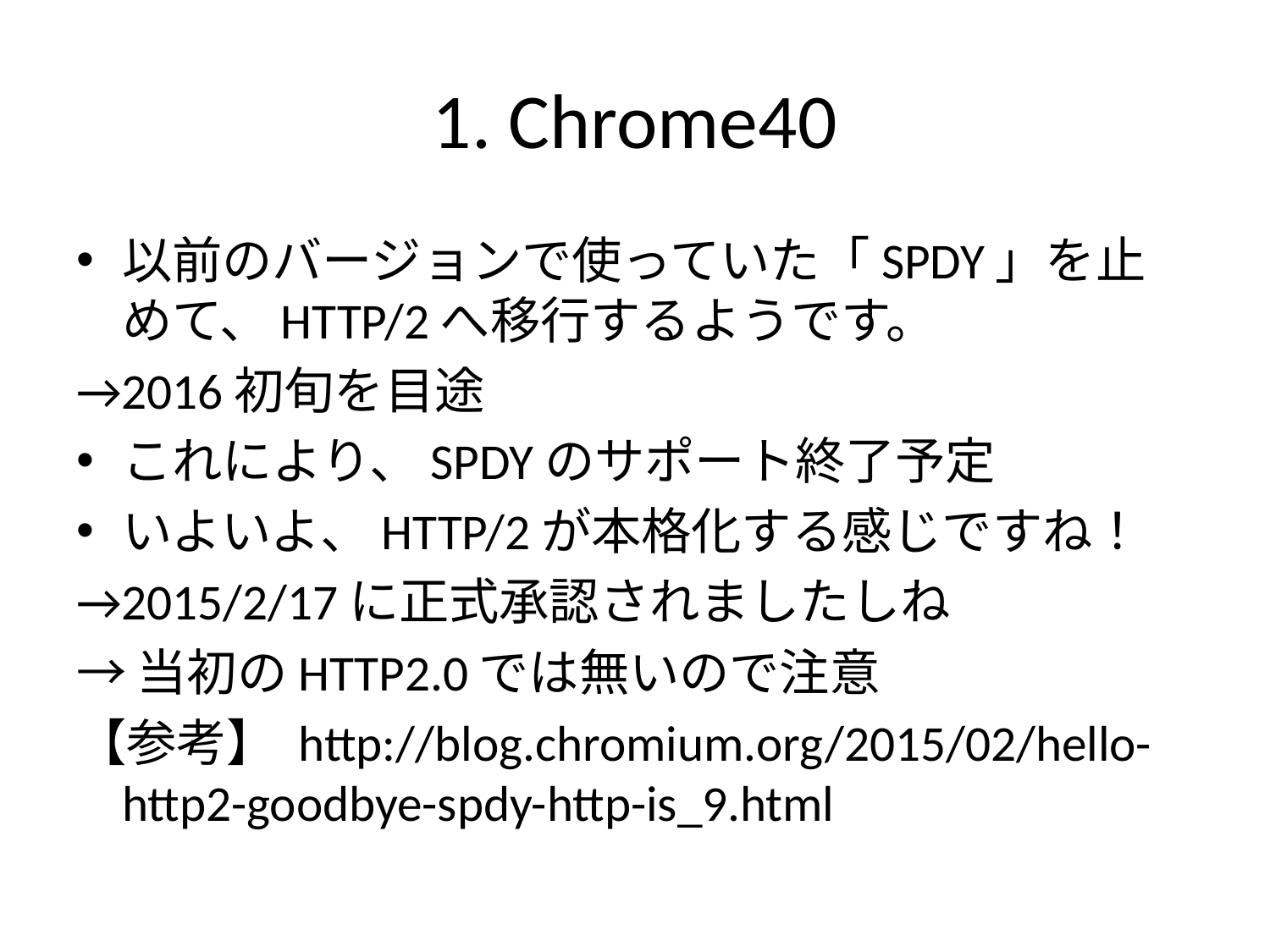

# 1. Chrome40
以前のバージョンで使っていた「SPDY」を止めて、HTTP/2へ移行するようです。
→2016初旬を目途
これにより、SPDYのサポート終了予定
いよいよ、HTTP/2が本格化する感じですね！
→2015/2/17に正式承認されましたしね
→当初のHTTP2.0では無いので注意
【参考】 http://blog.chromium.org/2015/02/hello-http2-goodbye-spdy-http-is_9.html